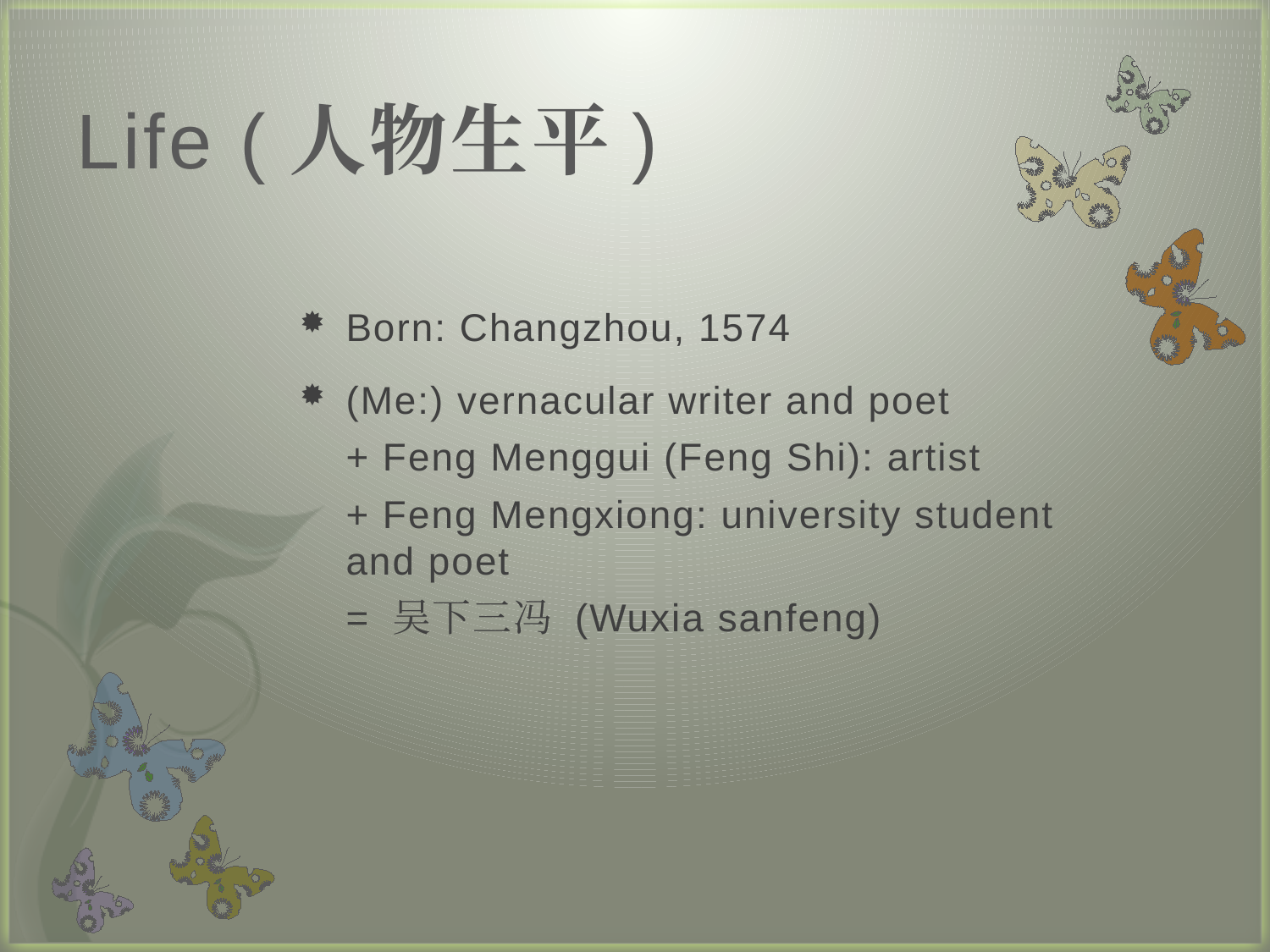

# Life (人物生平)
Born: Changzhou, 1574
(Me:) vernacular writer and poet
	+ Feng Menggui (Feng Shi): artist
	+ Feng Mengxiong: university student and poet
	= 吴下三冯 (Wuxia sanfeng)